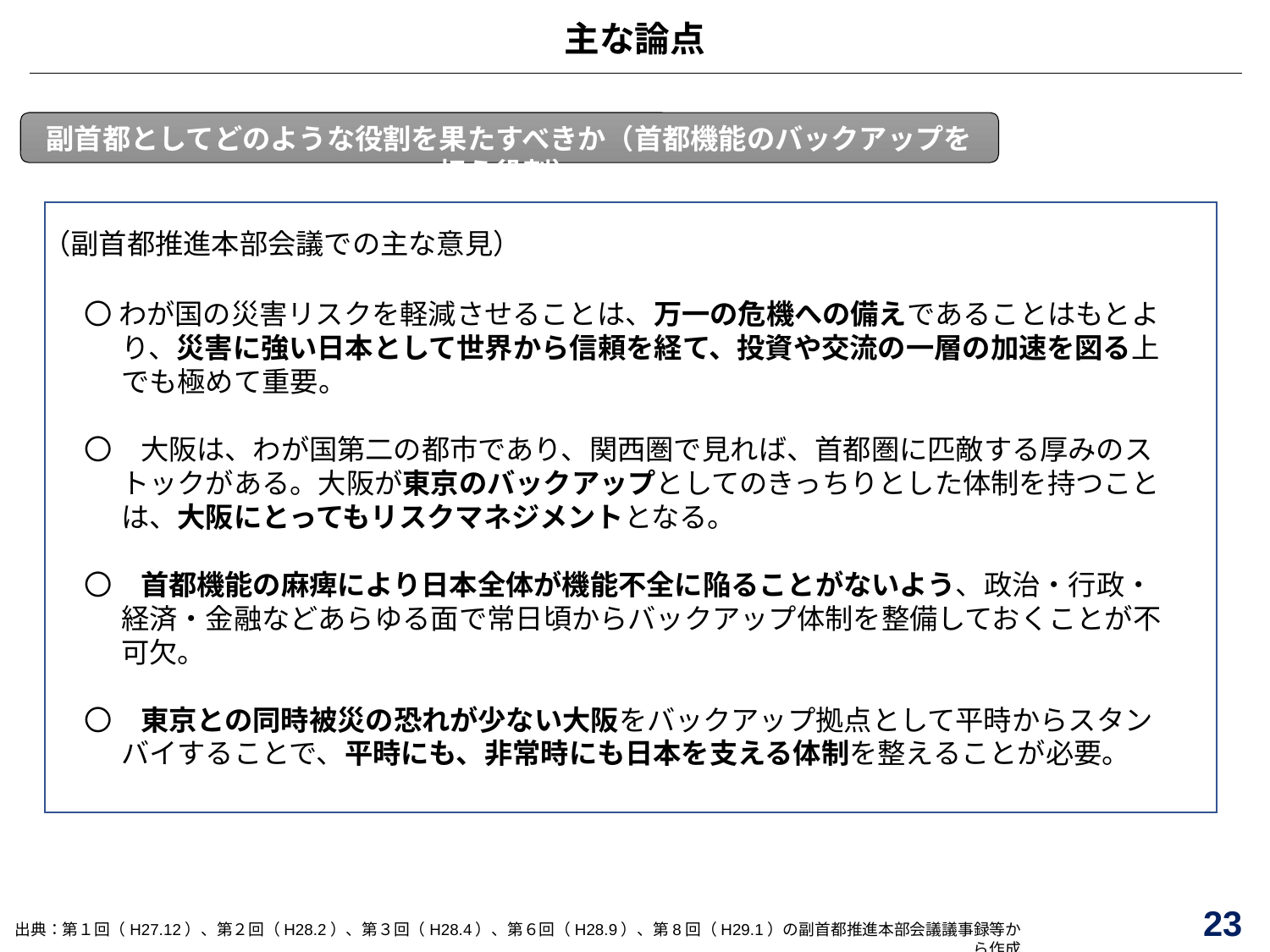

主な論点
副首都としてどのような役割を果たすべきか（首都機能のバックアップを担う役割）

（副首都推進本部会議での主な意見）
〇 わが国の災害リスクを軽減させることは、万一の危機への備えであることはもとより、災害に強い日本として世界から信頼を経て、投資や交流の一層の加速を図る上でも極めて重要。

〇　大阪は、わが国第二の都市であり、関西圏で見れば、首都圏に匹敵する厚みのストックがある。大阪が東京のバックアップとしてのきっちりとした体制を持つことは、大阪にとってもリスクマネジメントとなる。

〇　首都機能の麻痺により日本全体が機能不全に陥ることがないよう、政治・行政・経済・金融などあらゆる面で常日頃からバックアップ体制を整備しておくことが不可欠。

〇　東京との同時被災の恐れが少ない大阪をバックアップ拠点として平時からスタンバイすることで、平時にも、非常時にも日本を支える体制を整えることが必要。
23
出典：第１回（H27.12）、第２回（H28.2）、第３回（H28.4）、第６回（H28.9）、第8回（H29.1）の副首都推進本部会議議事録等から作成